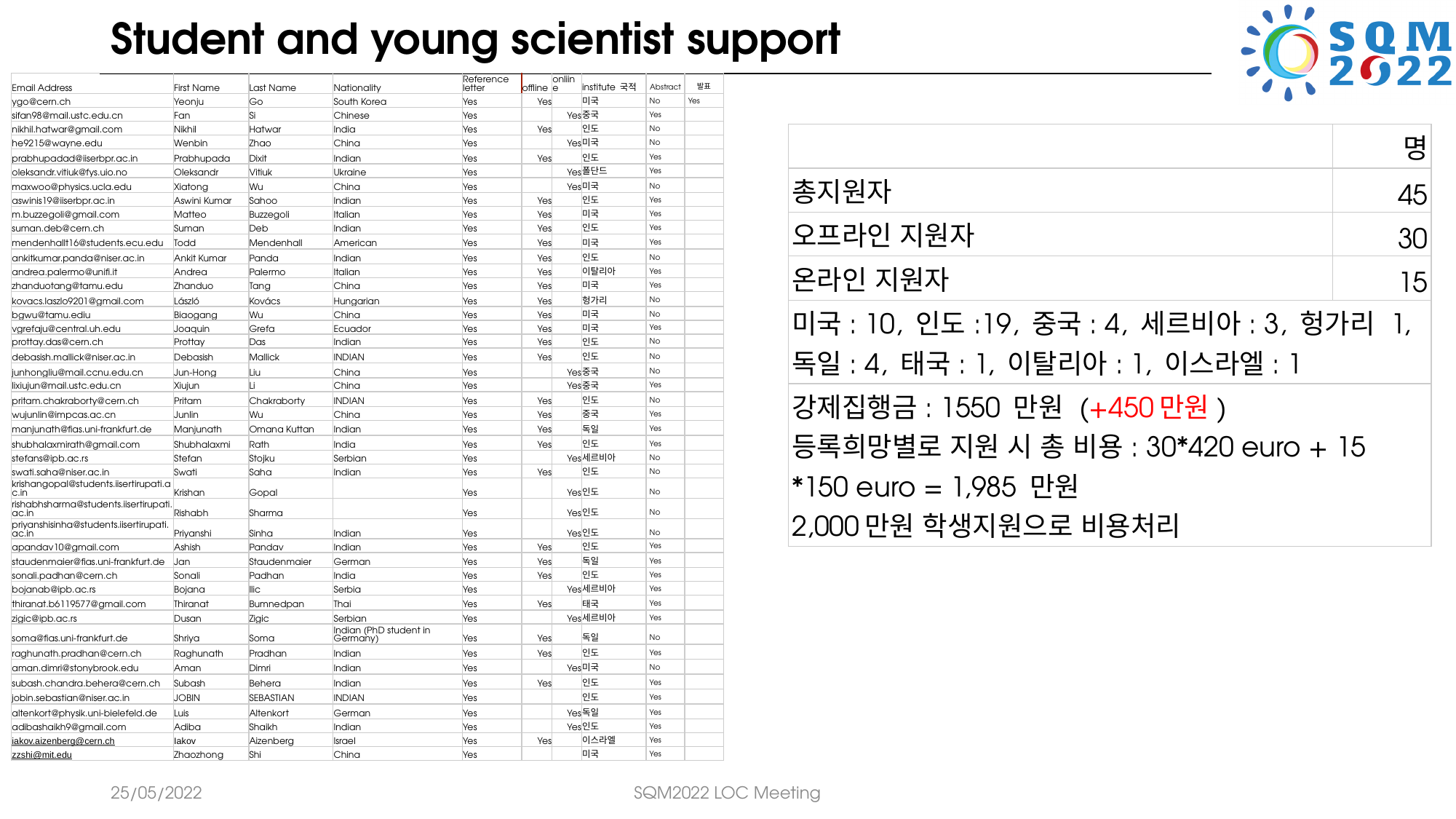

# Student and young scientist support
| Email Address | First Name | Last Name | Nationality | Reference letter | offline | onliine | institute 국적 | Abstract | 발표 |
| --- | --- | --- | --- | --- | --- | --- | --- | --- | --- |
| ygo@cern.ch | Yeonju | Go | South Korea | Yes | Yes |  | 미국 | No | Yes |
| sifan98@mail.ustc.edu.cn | Fan | Si | Chinese | Yes |  | Yes | 중국 | Yes |  |
| nikhil.hatwar@gmail.com | Nikhil | Hatwar | India | Yes | Yes |  | 인도 | No |  |
| he9215@wayne.edu | Wenbin | Zhao | China | Yes |  | Yes | 미국 | No |  |
| prabhupadad@iiserbpr.ac.in | Prabhupada | Dixit | Indian | Yes | Yes |  | 인도 | Yes |  |
| oleksandr.vitiuk@fys.uio.no | Oleksandr | Vitiuk | Ukraine | Yes |  | Yes | 폴단드 | Yes |  |
| maxwoo@physics.ucla.edu | Xiatong | Wu | China | Yes |  | Yes | 미국 | No |  |
| aswinis19@iiserbpr.ac.in | Aswini Kumar | Sahoo | Indian | Yes | Yes |  | 인도 | Yes |  |
| m.buzzegoli@gmail.com | Matteo | Buzzegoli | Italian | Yes | Yes |  | 미국 | Yes |  |
| suman.deb@cern.ch | Suman | Deb | Indian | Yes | Yes |  | 인도 | Yes |  |
| mendenhallt16@students.ecu.edu | Todd | Mendenhall | American | Yes | Yes |  | 미국 | Yes |  |
| ankitkumar.panda@niser.ac.in | Ankit Kumar | Panda | Indian | Yes | Yes |  | 인도 | No |  |
| andrea.palermo@unifi.it | Andrea | Palermo | Italian | Yes | Yes |  | 이탈리아 | Yes |  |
| zhanduotang@tamu.edu | Zhanduo | Tang | China | Yes | Yes |  | 미국 | Yes |  |
| kovacs.laszlo9201@gmail.com | László | Kovács | Hungarian | Yes | Yes |  | 헝가리 | No |  |
| bgwu@tamu.ediu | Biaogang | Wu | China | Yes | Yes |  | 미국 | No |  |
| vgrefaju@central.uh.edu | Joaquin | Grefa | Ecuador | Yes | Yes |  | 미국 | Yes |  |
| prottay.das@cern.ch | Prottay | Das | Indian | Yes | Yes |  | 인도 | No |  |
| debasish.mallick@niser.ac.in | Debasish | Mallick | INDIAN | Yes | Yes |  | 인도 | No |  |
| junhongliu@mail.ccnu.edu.cn | Jun-Hong | Liu | China | Yes |  | Yes | 중국 | No |  |
| lixiujun@mail.ustc.edu.cn | Xiujun | Li | China | Yes |  | Yes | 중국 | Yes |  |
| pritam.chakraborty@cern.ch | Pritam | Chakraborty | INDIAN | Yes | Yes |  | 인도 | No |  |
| wujunlin@impcas.ac.cn | Junlin | Wu | China | Yes | Yes |  | 중국 | Yes |  |
| manjunath@fias.uni-frankfurt.de | Manjunath | Omana Kuttan | Indian | Yes | Yes |  | 독일 | Yes |  |
| shubhalaxmirath@gmail.com | Shubhalaxmi | Rath | India | Yes | Yes |  | 인도 | Yes |  |
| stefans@ipb.ac.rs | Stefan | Stojku | Serbian | Yes |  | Yes | 세르비아 | No |  |
| swati.saha@niser.ac.in | Swati | Saha | Indian | Yes | Yes |  | 인도 | No |  |
| krishangopal@students.iisertirupati.ac.in | Krishan | Gopal |  | Yes |  | Yes | 인도 | No |  |
| rishabhsharma@students.iisertirupati.ac.in | Rishabh | Sharma |  | Yes |  | Yes | 인도 | No |  |
| priyanshisinha@students.iisertirupati.ac.in | Priyanshi | Sinha | Indian | Yes |  | Yes | 인도 | No |  |
| apandav10@gmail.com | Ashish | Pandav | Indian | Yes | Yes |  | 인도 | Yes |  |
| staudenmaier@fias.uni-frankfurt.de | Jan | Staudenmaier | German | Yes | Yes |  | 독일 | Yes |  |
| sonali.padhan@cern.ch | Sonali | Padhan | India | Yes | Yes |  | 인도 | Yes |  |
| bojanab@ipb.ac.rs | Bojana | Ilic | Serbia | Yes |  | Yes | 세르비아 | Yes |  |
| thiranat.b6119577@gmail.com | Thiranat | Bumnedpan | Thai | Yes | Yes |  | 태국 | Yes |  |
| zigic@ipb.ac.rs | Dusan | Zigic | Serbian | Yes |  | Yes | 세르비아 | Yes |  |
| soma@fias.uni-frankfurt.de | Shriya | Soma | Indian (PhD student in Germany) | Yes | Yes |  | 독일 | No |  |
| raghunath.pradhan@cern.ch | Raghunath | Pradhan | Indian | Yes | Yes |  | 인도 | Yes |  |
| aman.dimri@stonybrook.edu | Aman | Dimri | Indian | Yes |  | Yes | 미국 | No |  |
| subash.chandra.behera@cern.ch | Subash | Behera | Indian | Yes | Yes |  | 인도 | Yes |  |
| jobin.sebastian@niser.ac.in | JOBIN | SEBASTIAN | INDIAN | Yes |  |  | 인도 | Yes |  |
| altenkort@physik.uni-bielefeld.de | Luis | Altenkort | German | Yes |  | Yes | 독일 | Yes |  |
| adibashaikh9@gmail.com | Adiba | Shaikh | Indian | Yes |  | Yes | 인도 | Yes |  |
| iakov.aizenberg@cern.ch | Iakov | Aizenberg | Israel | Yes | Yes |  | 이스라엘 | Yes |  |
| zzshi@mit.edu | Zhaozhong | Shi | China | Yes |  |  | 미국 | Yes |  |
|  | 명 |
| --- | --- |
| 총지원자 | 45 |
| 오프라인 지원자 | 30 |
| 온라인 지원자 | 15 |
| 미국: 10, 인도:19, 중국: 4, 세르비아: 3, 헝가리 1, 독일: 4, 태국: 1, 이탈리아: 1, 이스라엘: 1 |  |
| 강제집행금: 1550 만원 (+450만원) 등록희망별로 지원 시 총 비용: 30\*420 euro + 15 \*150 euro = 1,985 만원 2,000만원 학생지원으로 비용처리 |  |
25/05/2022
SQM2022 LOC Meeting